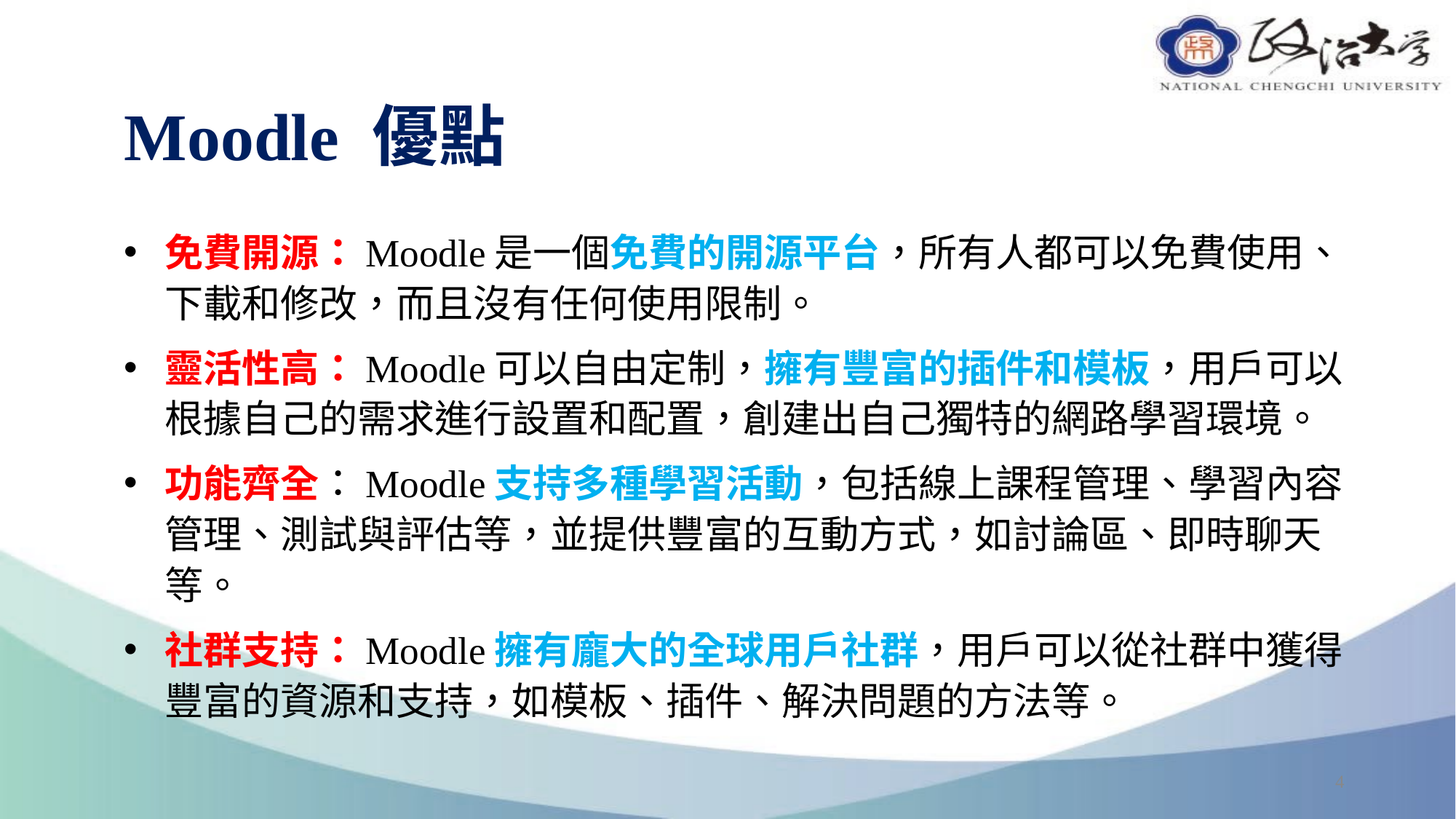

# Moodle 優點
免費開源：Moodle是一個免費的開源平台，所有人都可以免費使用、下載和修改，而且沒有任何使用限制。
靈活性高：Moodle可以自由定制，擁有豐富的插件和模板，用戶可以根據自己的需求進行設置和配置，創建出自己獨特的網路學習環境。
功能齊全：Moodle支持多種學習活動，包括線上課程管理、學習內容管理、測試與評估等，並提供豐富的互動方式，如討論區、即時聊天等。
社群支持：Moodle擁有龐大的全球用戶社群，用戶可以從社群中獲得豐富的資源和支持，如模板、插件、解決問題的方法等。
4